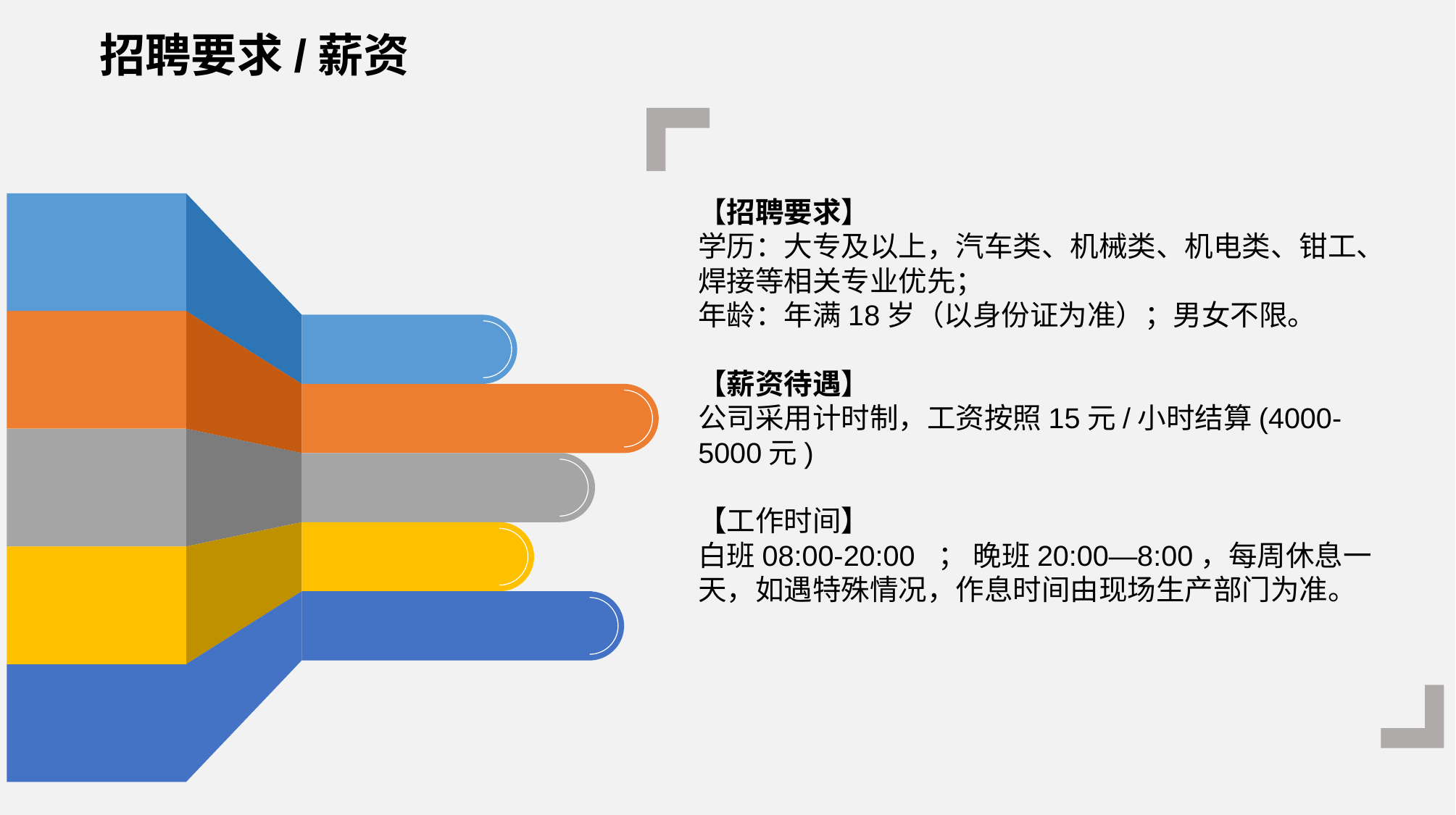

招聘要求/薪资

【招聘要求】
学历：大专及以上，汽车类、机械类、机电类、钳工、焊接等相关专业优先；
年龄：年满18岁（以身份证为准）；男女不限。

【薪资待遇】
公司采用计时制，工资按照15元/小时结算(4000-5000元)

【工作时间】
白班08:00-20:00  ； 晚班20:00—8:00，每周休息一天，如遇特殊情况，作息时间由现场生产部门为准。